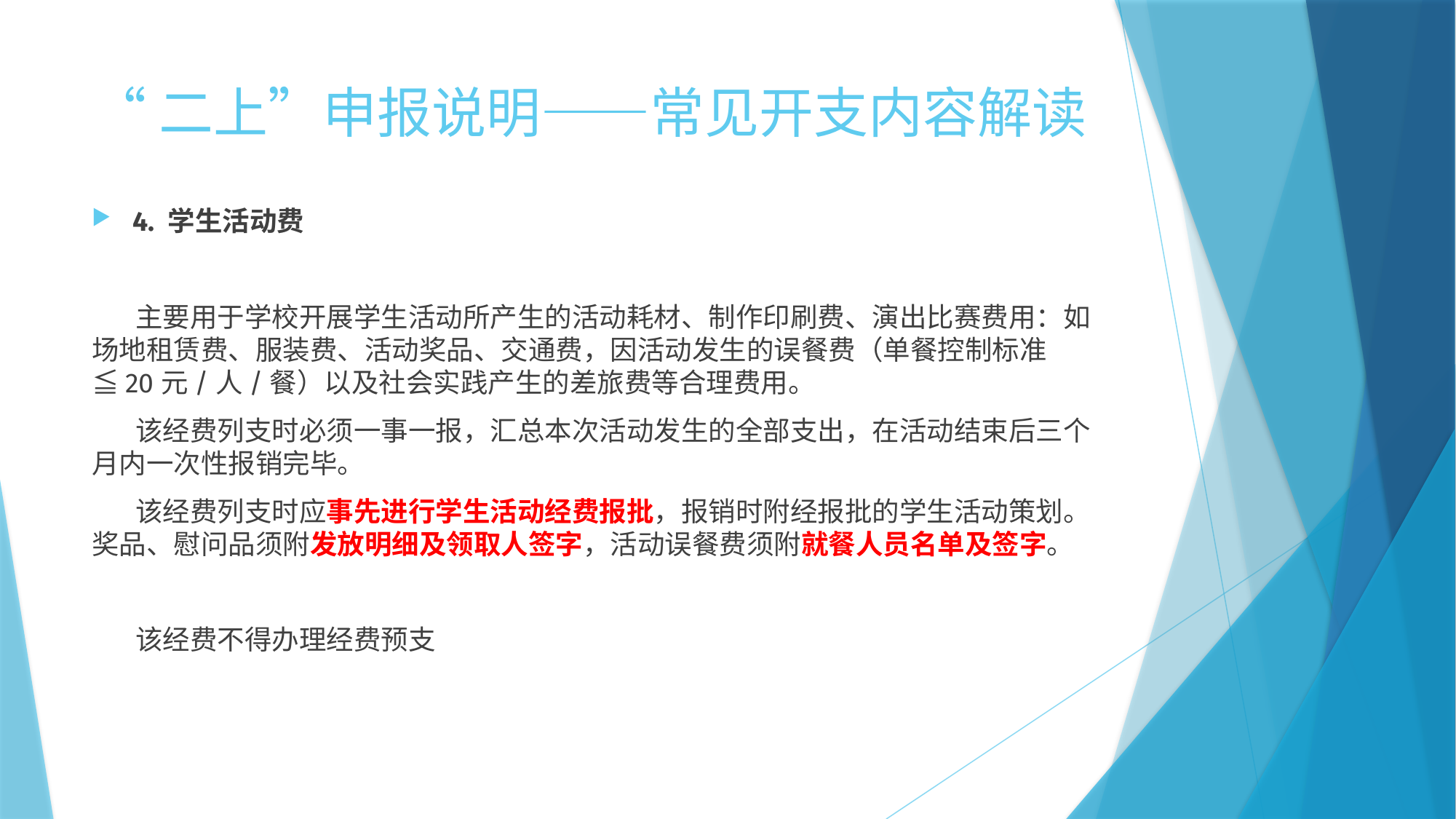

# “二上”申报说明——常见开支内容解读
4. 学生活动费

      主要用于学校开展学生活动所产生的活动耗材、制作印刷费、演出比赛费用：如场地租赁费、服装费、活动奖品、交通费，因活动发生的误餐费（单餐控制标准≦20元/人/餐）以及社会实践产生的差旅费等合理费用。
      该经费列支时必须一事一报，汇总本次活动发生的全部支出，在活动结束后三个月内一次性报销完毕。
      该经费列支时应事先进行学生活动经费报批，报销时附经报批的学生活动策划。奖品、慰问品须附发放明细及领取人签字，活动误餐费须附就餐人员名单及签字。

      该经费不得办理经费预支